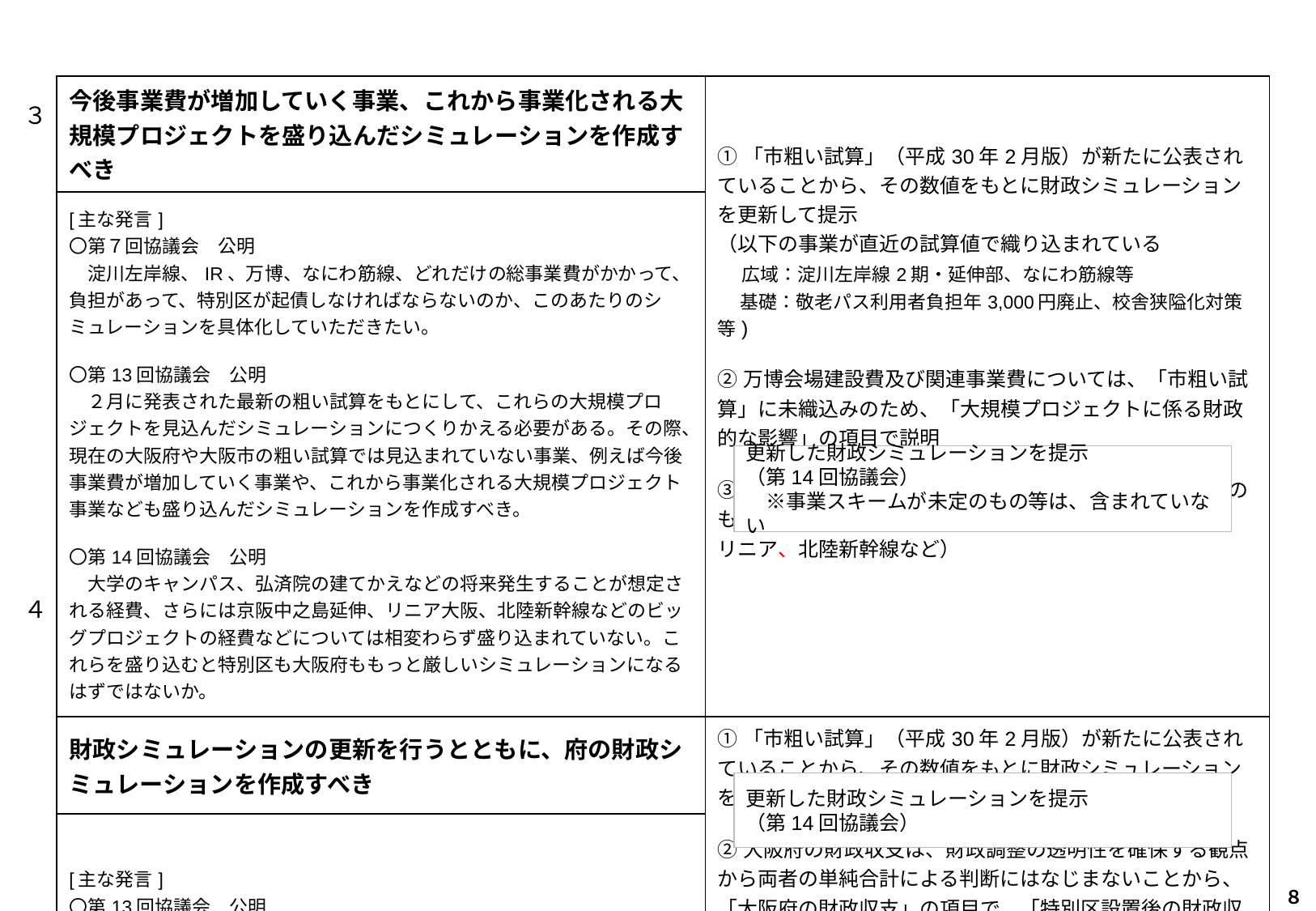

| 今後事業費が増加していく事業、これから事業化される大規模プロジェクトを盛り込んだシミュレーションを作成すべき | ①「市粗い試算」（平成30年2月版）が新たに公表されていることから、その数値をもとに財政シミュレーションを更新して提示 （以下の事業が直近の試算値で織り込まれている 　 広域：淀川左岸線2期・延伸部、なにわ筋線等 　 基礎：敬老パス利用者負担年3,000円廃止、校舎狭隘化対策等) ②万博会場建設費及び関連事業費については、「市粗い試算」に未織込みのため、「大規模プロジェクトに係る財政的な影響」の項目で説明 ③現時点で事業スキームや府市の財政負担の有無が未定のものは試算してお示しすることが困難（京阪中之島延伸、リニア、北陸新幹線など） |
| --- | --- |
| [主な発言] 〇第７回協議会　公明 　淀川左岸線、IR、万博、なにわ筋線、どれだけの総事業費がかかって、負担があって、特別区が起債しなければならないのか、このあたりのシミュレーションを具体化していただきたい。 〇第13回協議会　公明 　２月に発表された最新の粗い試算をもとにして、これらの大規模プロジェクトを見込んだシミュレーションにつくりかえる必要がある。その際、現在の大阪府や大阪市の粗い試算では見込まれていない事業、例えば今後事業費が増加していく事業や、これから事業化される大規模プロジェクト事業なども盛り込んだシミュレーションを作成すべき。 〇第14回協議会　公明 　大学のキャンパス、弘済院の建てかえなどの将来発生することが想定される経費、さらには京阪中之島延伸、リニア大阪、北陸新幹線などのビッグプロジェクトの経費などについては相変わらず盛り込まれていない。これらを盛り込むと特別区も大阪府ももっと厳しいシミュレーションになるはずではないか。 |  |
| 財政シミュレーションの更新を行うとともに、府の財政シミュレーションを作成すべき | ①「市粗い試算」（平成30年2月版）が新たに公表されていることから、その数値をもとに財政シミュレーションを更新して提示 ②大阪府の財政収支は、財政調整の透明性を確保する観点から両者の単純合計による判断にはなじまないことから、「大阪府の財政収支」の項目で、「特別区設置後の財政収支に係る収支」と「現在の大阪府に係る収支」を並べて提示 |
| [主な発言] 〇第13回協議会　公明 　２月に発表された最新の粗い試算をもとにして、これらの大規模プロジェクトを見込んだシミュレーションにつくりかえる必要がある。現在の特別区の財政シミュレーションについて更新を行うとともに、大阪府についても財政シミュレーションを作成されたい。 |  |
３
更新した財政シミュレーションを提示
（第14回協議会）
　※事業スキームが未定のもの等は、含まれていない
４
更新した財政シミュレーションを提示
（第14回協議会）
８